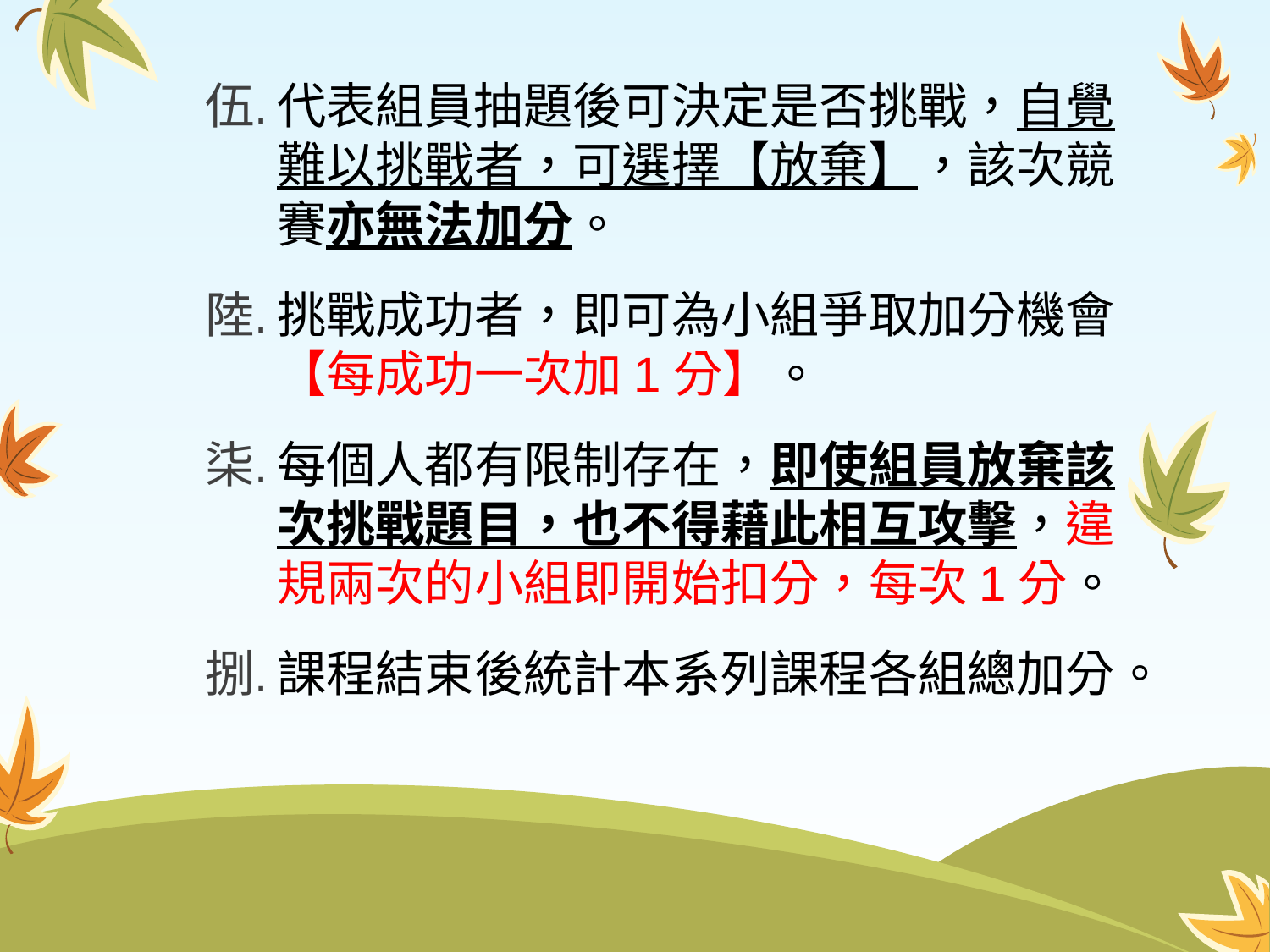

代表組員抽題後可決定是否挑戰，自覺難以挑戰者，可選擇【放棄】，該次競賽亦無法加分。
挑戰成功者，即可為小組爭取加分機會【每成功一次加1分】。
每個人都有限制存在，即使組員放棄該次挑戰題目，也不得藉此相互攻擊，違規兩次的小組即開始扣分，每次1分。
課程結束後統計本系列課程各組總加分。